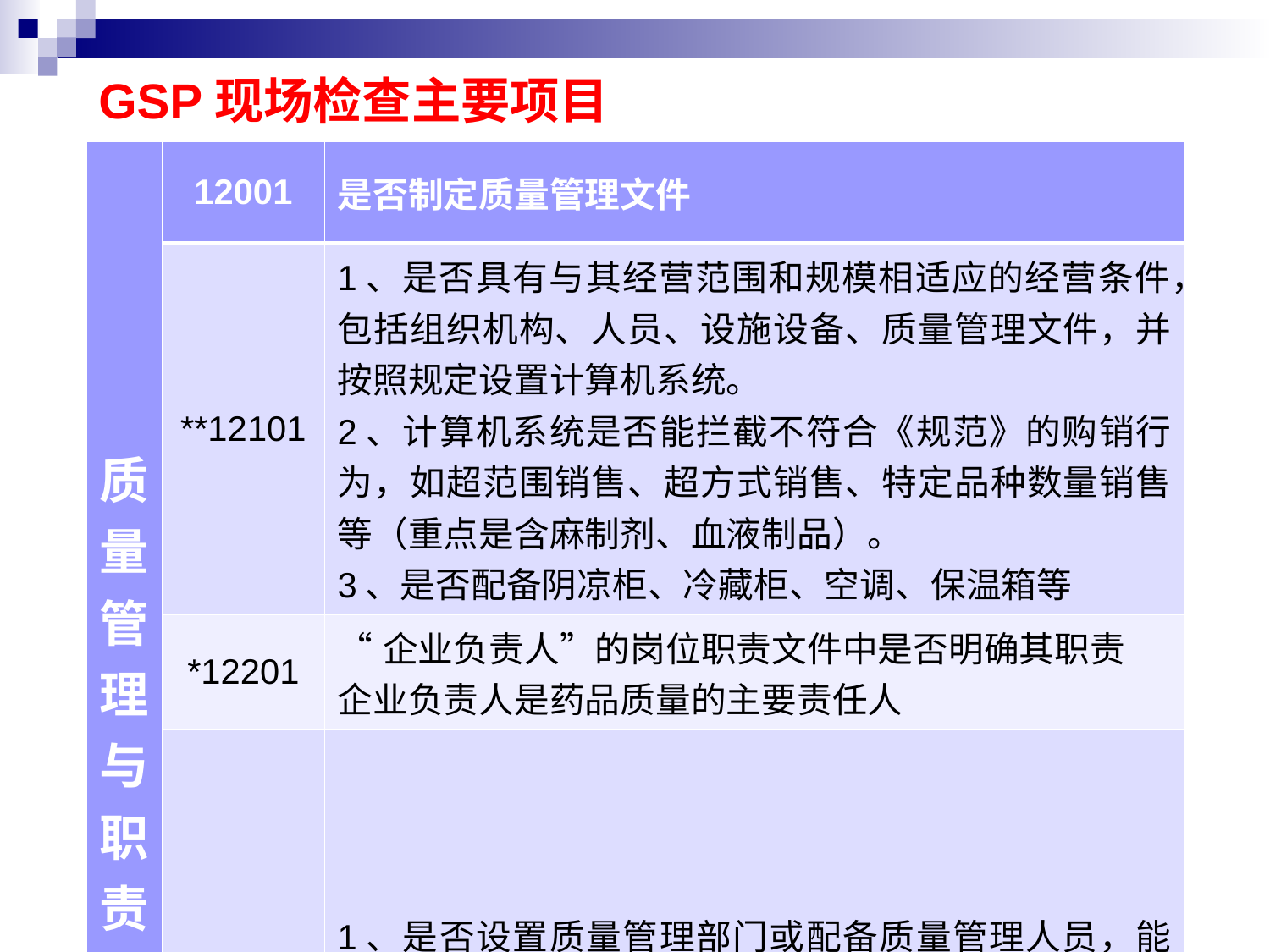

# GSP现场检查主要项目
| 质量管理与职责 | 12001 | 是否制定质量管理文件 |
| --- | --- | --- |
|  | \*\*12101 | 1、是否具有与其经营范围和规模相适应的经营条件，包括组织机构、人员、设施设备、质量管理文件，并按照规定设置计算机系统。 2、计算机系统是否能拦截不符合《规范》的购销行为，如超范围销售、超方式销售、特定品种数量销售等（重点是含麻制剂、血液制品）。 3、是否配备阴凉柜、冷藏柜、空调、保温箱等 |
|  | \*12201 | “企业负责人”的岗位职责文件中是否明确其职责 企业负责人是药品质量的主要责任人 |
|  | \*12301 | 1、是否设置质量管理部门或配备质量管理人员，能否提供相关任命文件。 2、质量管理人员配备数量和资质是否符合要求。 |